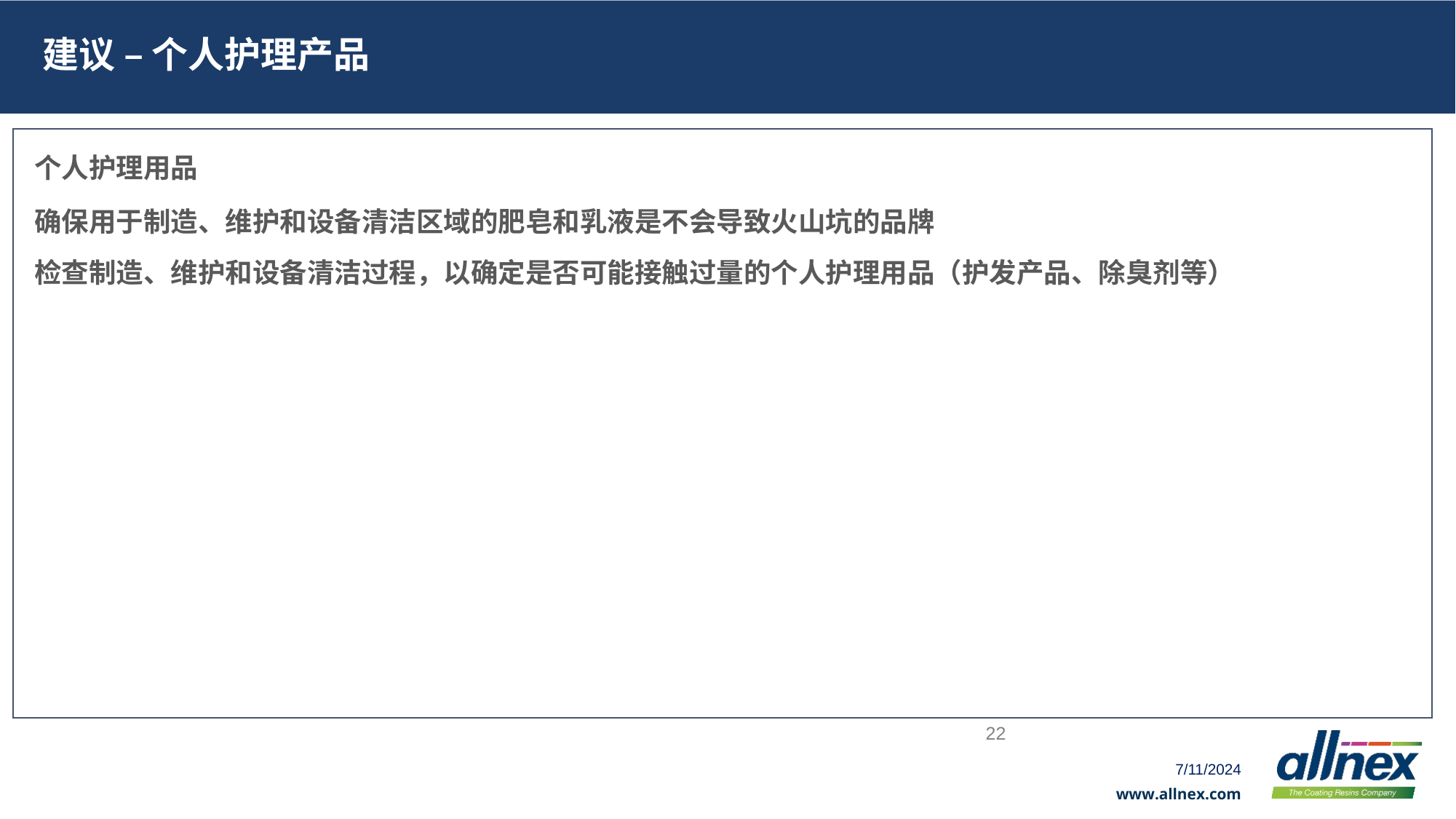

建议 – 个人护理产品
个人护理用品
确保用于制造、维护和设备清洁区域的肥皂和乳液是不会导致火山坑的品牌
检查制造、维护和设备清洁过程，以确定是否可能接触过量的个人护理用品（护发产品、除臭剂等）
22

7/11/2024